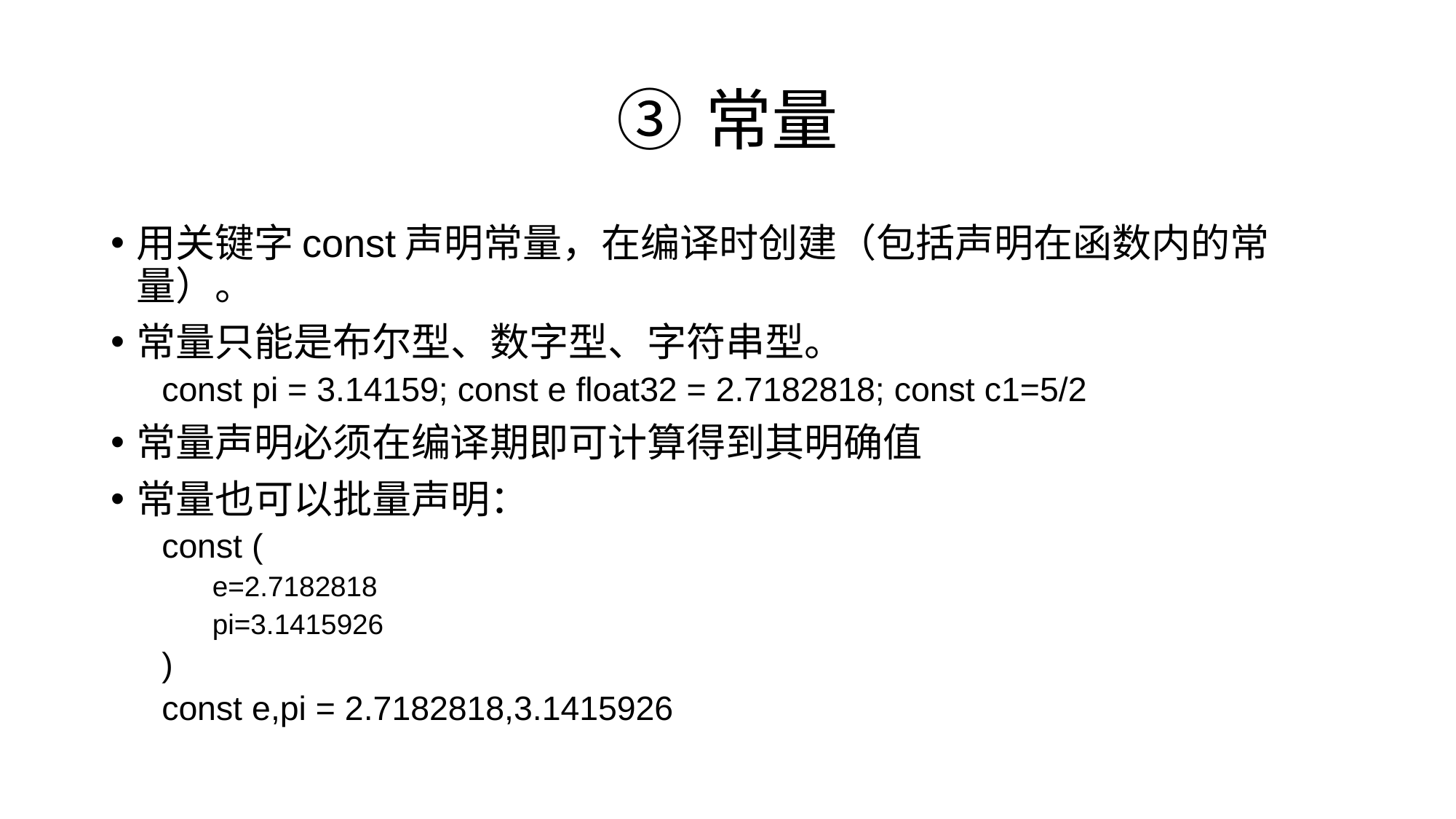

# 常量
用关键字const声明常量，在编译时创建（包括声明在函数内的常量）。
常量只能是布尔型、数字型、字符串型。
const pi = 3.14159; const e float32 = 2.7182818; const c1=5/2
常量声明必须在编译期即可计算得到其明确值
常量也可以批量声明：
const (
e=2.7182818
pi=3.1415926
)
const e,pi = 2.7182818,3.1415926